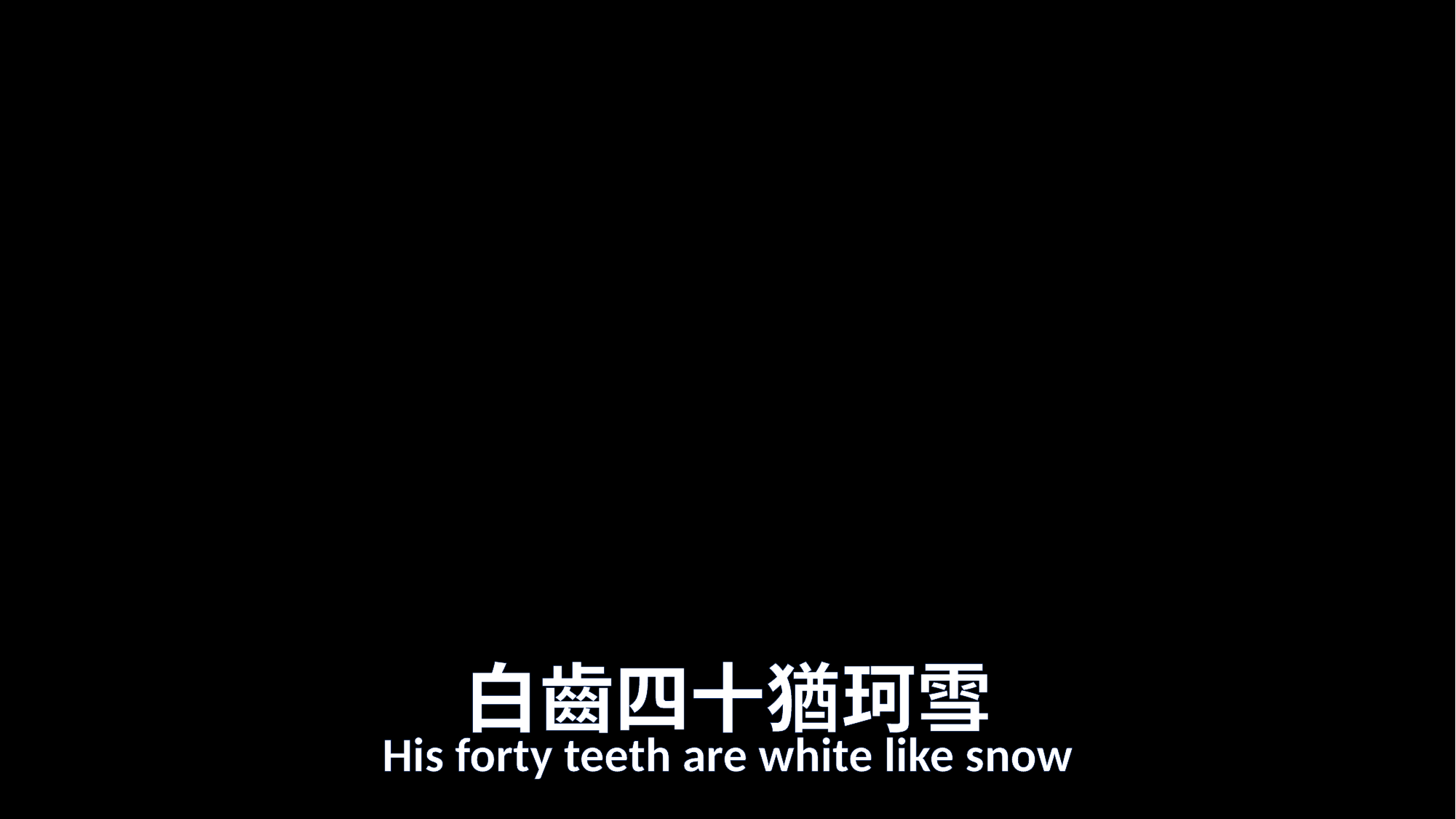

# 白齒四十猶珂雪
His forty teeth are white like snow